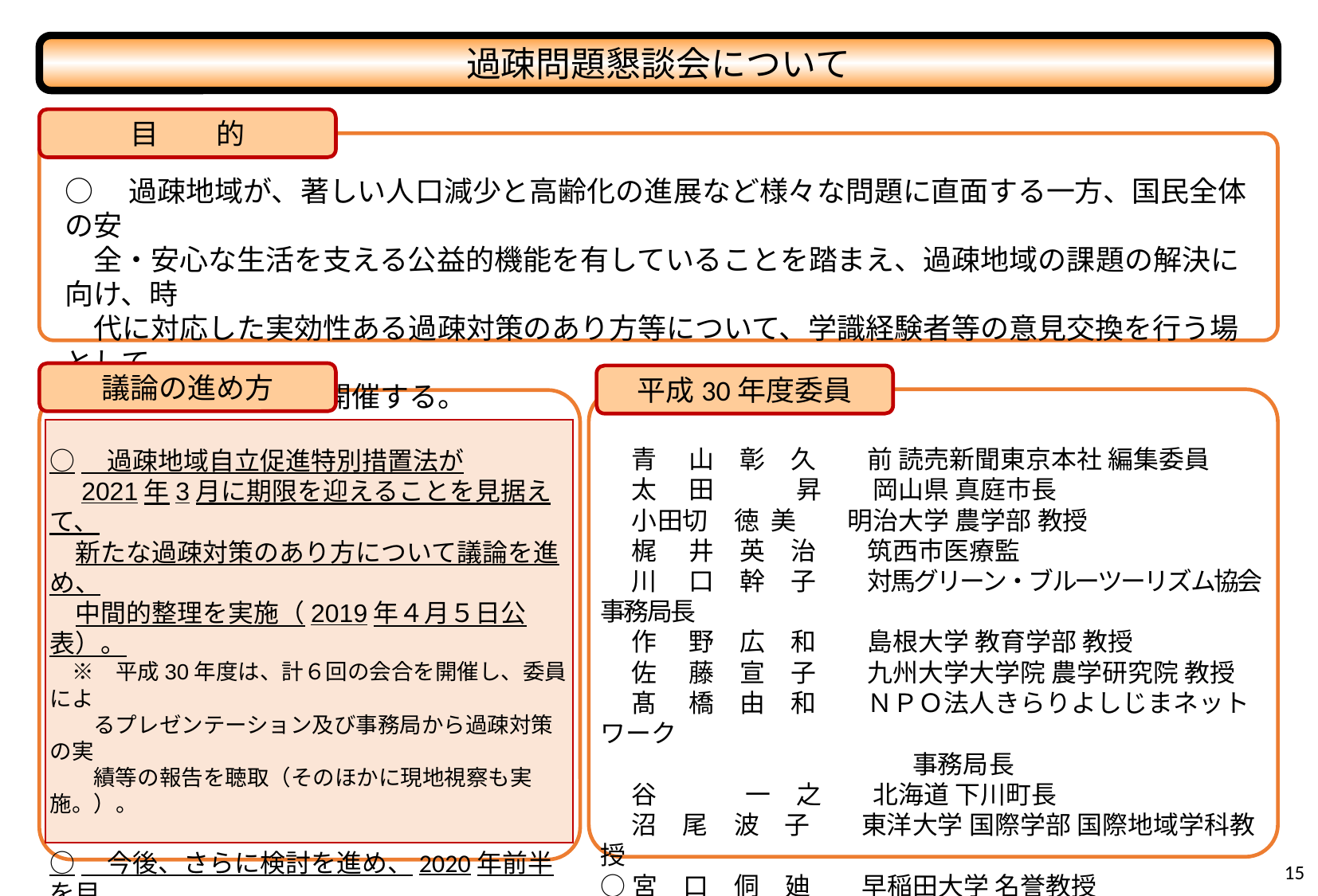

過疎問題懇談会について
目　　的

○　過疎地域が、著しい人口減少と高齢化の進展など様々な問題に直面する一方、国民全体の安
　全・安心な生活を支える公益的機能を有していることを踏まえ、過疎地域の課題の解決に向け、時
　代に対応した実効性ある過疎対策のあり方等について、学識経験者等の意見交換を行う場として、
　過疎問題懇談会を開催する。
議論の進め方
平成30年度委員

　 青 　山　彰　久　　前 読売新聞東京本社 編集委員
　 太 　田　 　　昇　　岡山県 真庭市長
　 小田切　徳  美　　明治大学 農学部 教授
　 梶　 井　英　治　　筑西市医療監
　 川　 口　幹　子　　対馬グリーン・ブルーツーリズム協会 事務局長
　 作　 野　広　和　　島根大学 教育学部 教授
　 佐　 藤　宣　子　　九州大学大学院 農学研究院 教授
　 髙　 橋　由　和　　ＮＰＯ法人きらりよしじまネットワーク
　　　　 　　　　　　　　事務局長
　 谷　　　  一　之　　北海道 下川町長
　 沼　尾　波　子　　東洋大学 国際学部 国際地域学科教授
○宮　口　侗　廸　　早稲田大学 名誉教授
　　　　　　　　　　　　　　　　　　　　　　　　　　○は座長。五十音順
○　過疎地域自立促進特別措置法が
　2021年3月に期限を迎えることを見据えて、
　新たな過疎対策のあり方について議論を進め、
　中間的整理を実施（2019年４月５日公表）。
　※　平成30年度は、計６回の会合を開催し、委員によ
　　るプレゼンテーション及び事務局から過疎対策の実
　　績等の報告を聴取（そのほかに現地視察も実施。）。

○　今後、さらに検討を進め、2020年前半を目
　処に、新たな過疎対策の理念、対象地域のあ
　り方、施策の視点、支援制度のあり方等につ
　いて提言を行う予定。

15